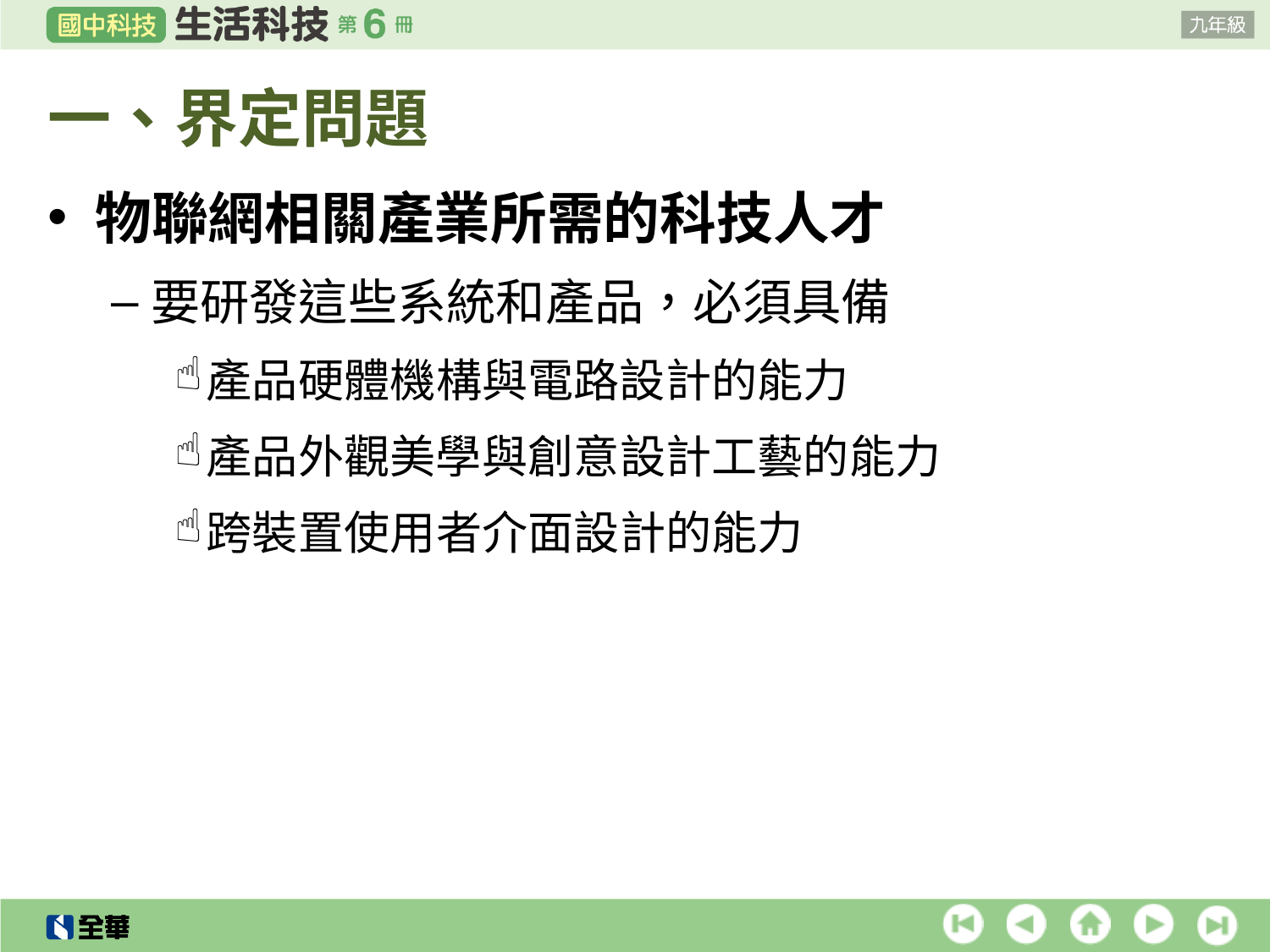

# 一、界定問題
物聯網相關產業所需的科技人才
要研發這些系統和產品，必須具備
產品硬體機構與電路設計的能力
產品外觀美學與創意設計工藝的能力
跨裝置使用者介面設計的能力